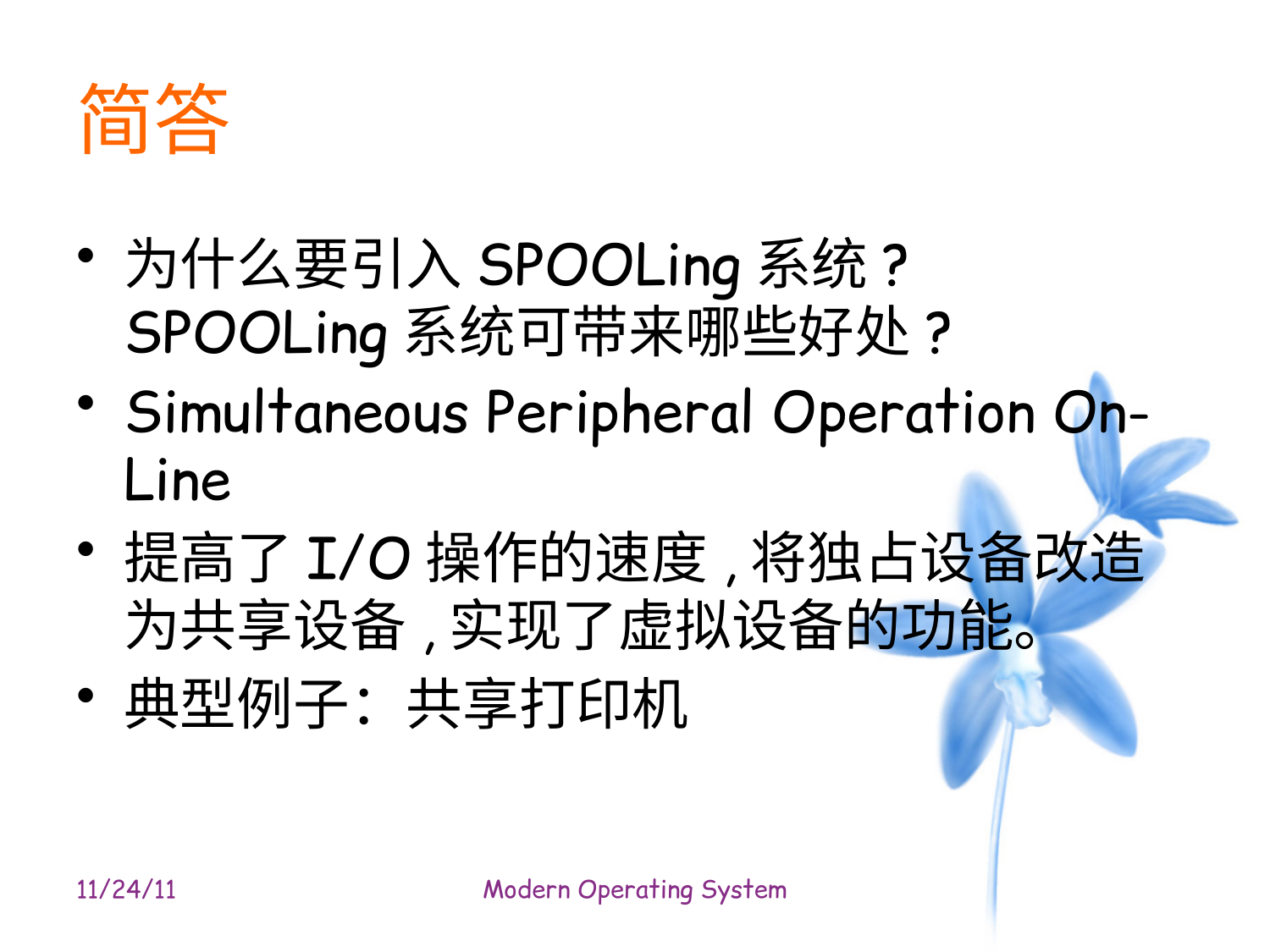

# 简答
为什么要引入SPOOLing系统? SPOOLing系统可带来哪些好处?
Simultaneous Peripheral Operation On-Line
提高了I/O操作的速度,将独占设备改造为共享设备,实现了虚拟设备的功能。
典型例子：共享打印机
11/24/11
Modern Operating System